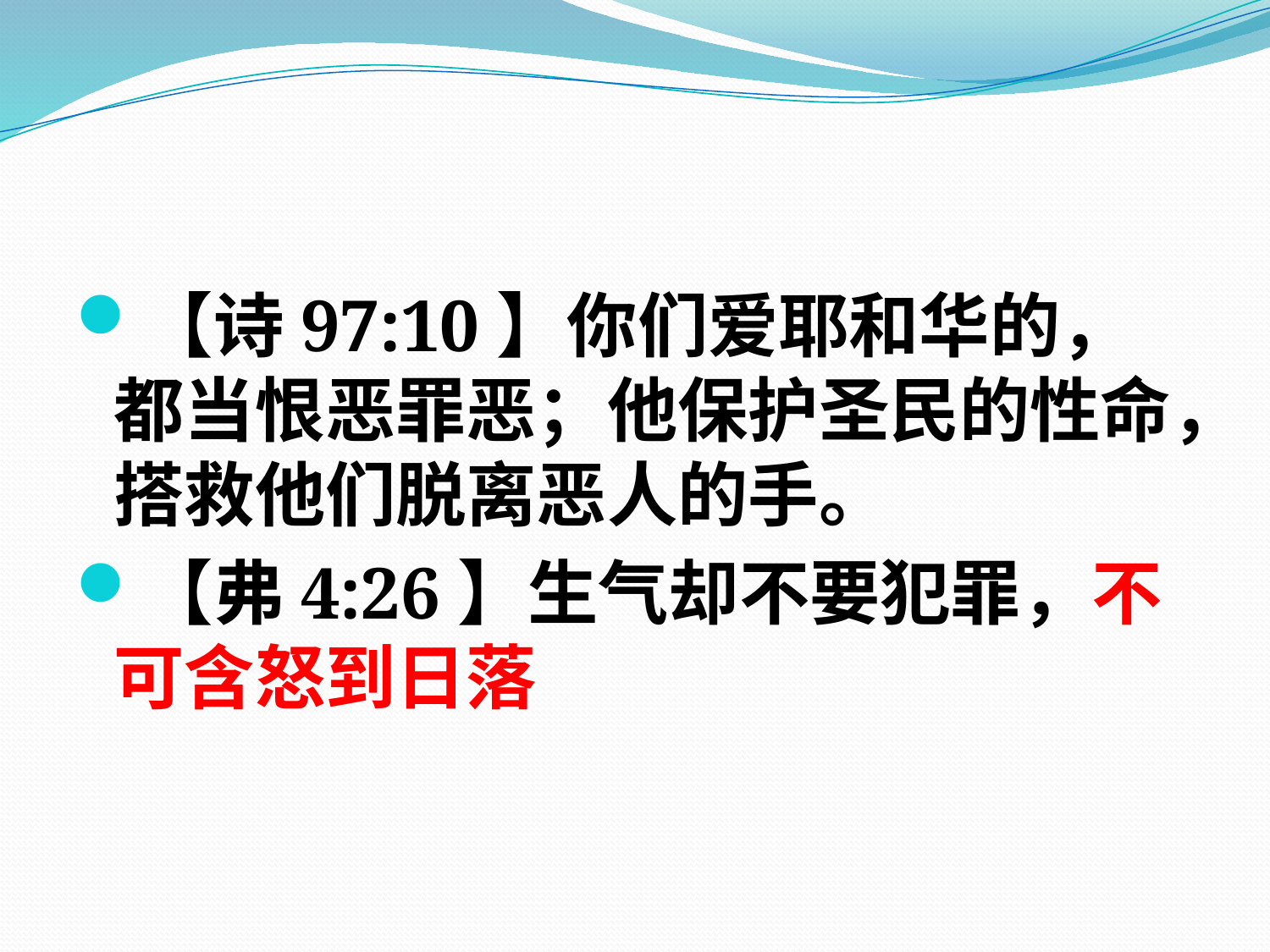

【诗97:10】你们爱耶和华的，都当恨恶罪恶；他保护圣民的性命，搭救他们脱离恶人的手。
【弗4:26】生气却不要犯罪，不可含怒到日落